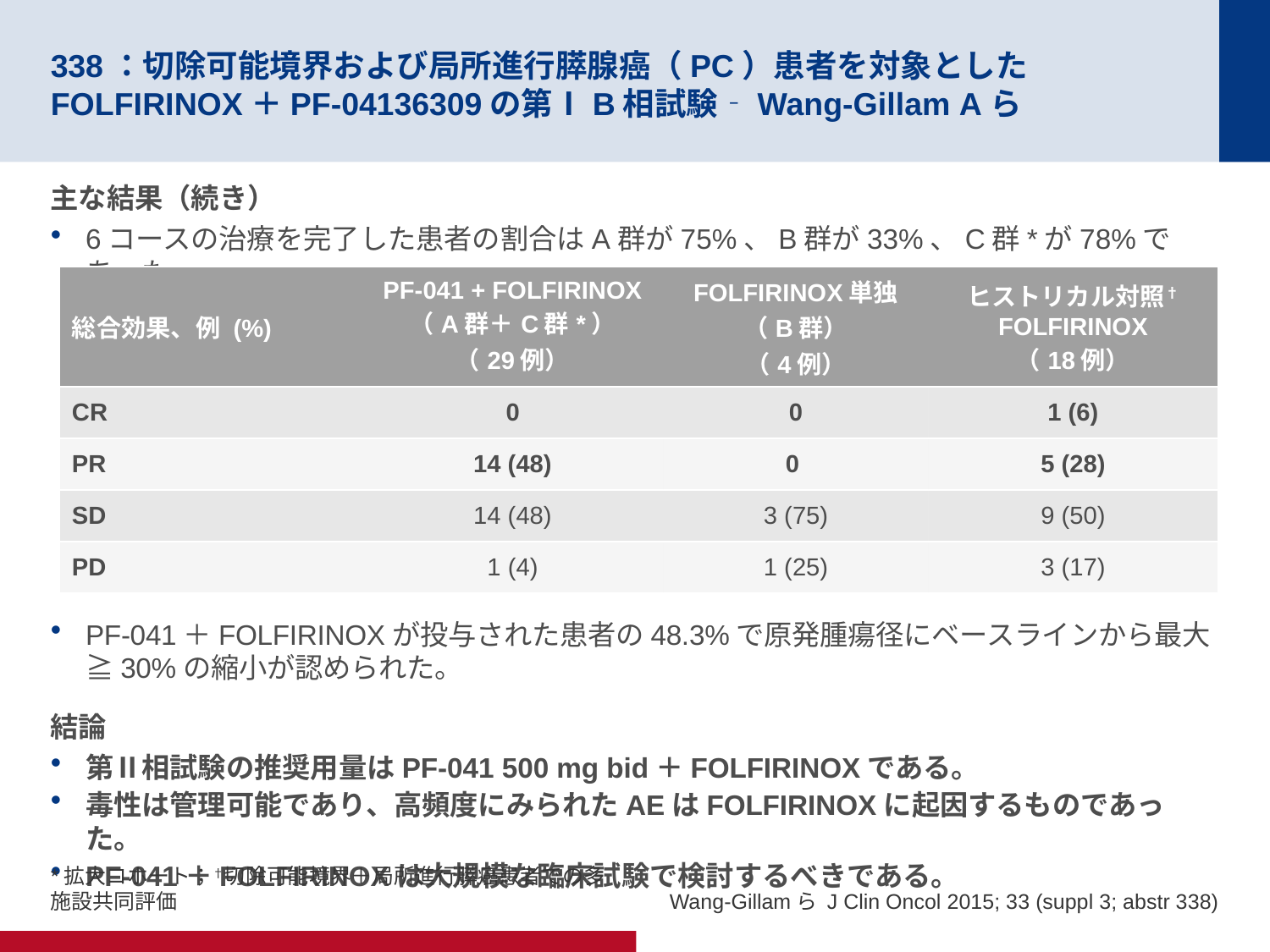

# 338：切除可能境界および局所進行膵腺癌（PC）患者を対象としたFOLFIRINOX＋PF-04136309の第ⅠB相試験‐Wang-Gillam Aら
主な結果（続き）
6コースの治療を完了した患者の割合はA群が75%、B群が33%、C群*が78%であった。
PF-041＋FOLFIRINOXが投与された患者の48.3%で原発腫瘍径にベースラインから最大≧30%の縮小が認められた。
結論
第Ⅱ相試験の推奨用量はPF-041 500 mg bid＋FOLFIRINOXである。
毒性は管理可能であり、高頻度にみられたAEはFOLFIRINOXに起因するものであった。
PF-041＋FOLFIRINOXは大規模な臨床試験で検討するべきである。

| 総合効果、例 (%) | PF-041 + FOLFIRINOX （A群＋C群\*） （29例） | FOLFIRINOX単独 （B群） （4例） | ヒストリカル対照† FOLFIRINOX （18例） |
| --- | --- | --- | --- |
| CR | 0 | 0 | 1 (6) |
| PR | 14 (48) | 0 | 5 (28) |
| SD | 14 (48) | 3 (75) | 9 (50) |
| PD | 1 (4) | 1 (25) | 3 (17) |
*拡大コホート；†切除可能境界＋局所進行膵癌患者での多施設共同評価
Wang-Gillamら J Clin Oncol 2015; 33 (suppl 3; abstr 338)